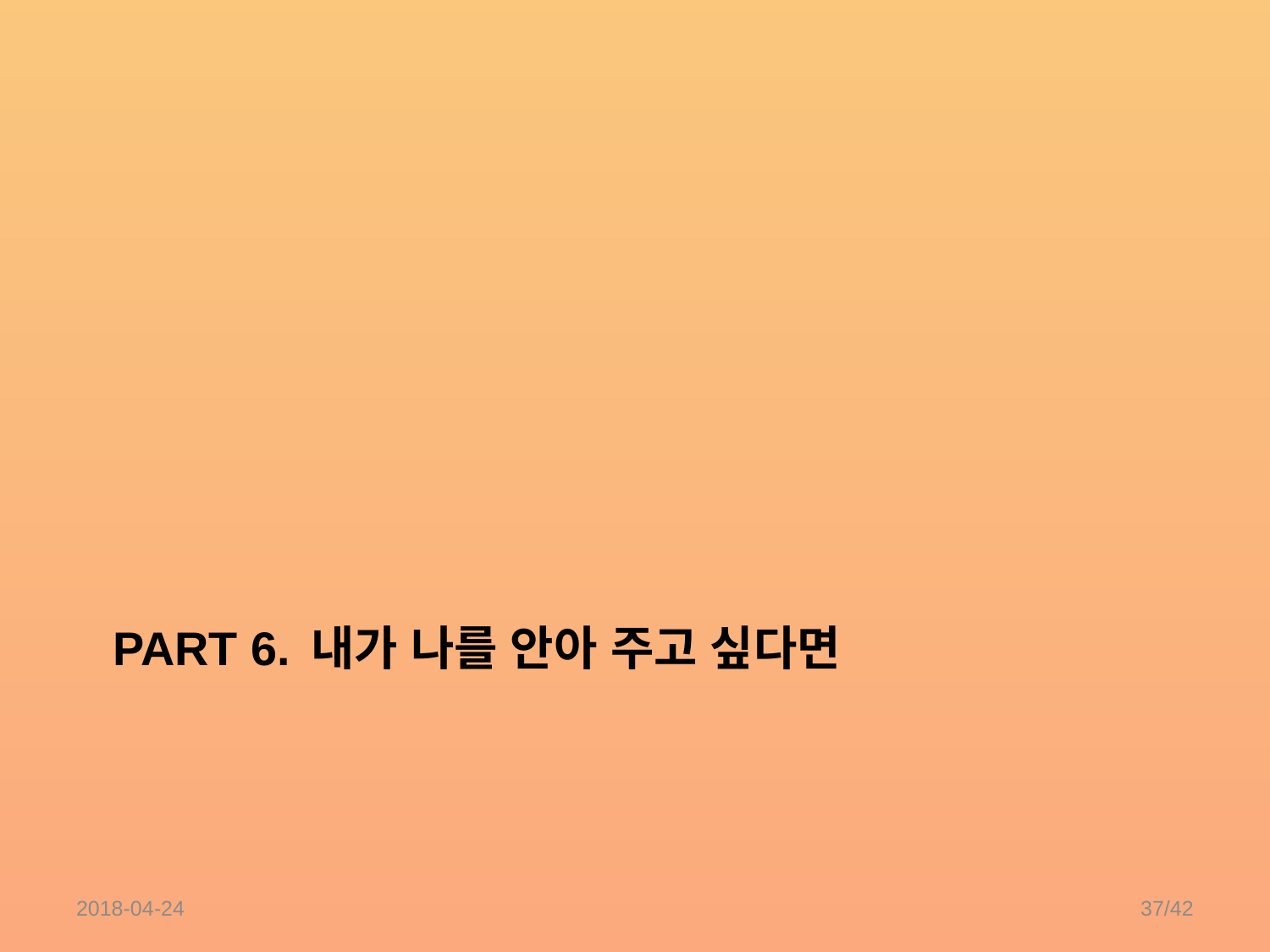

# PART 6. 내가 나를 안아 주고 싶다면
2018-04-24
37/42